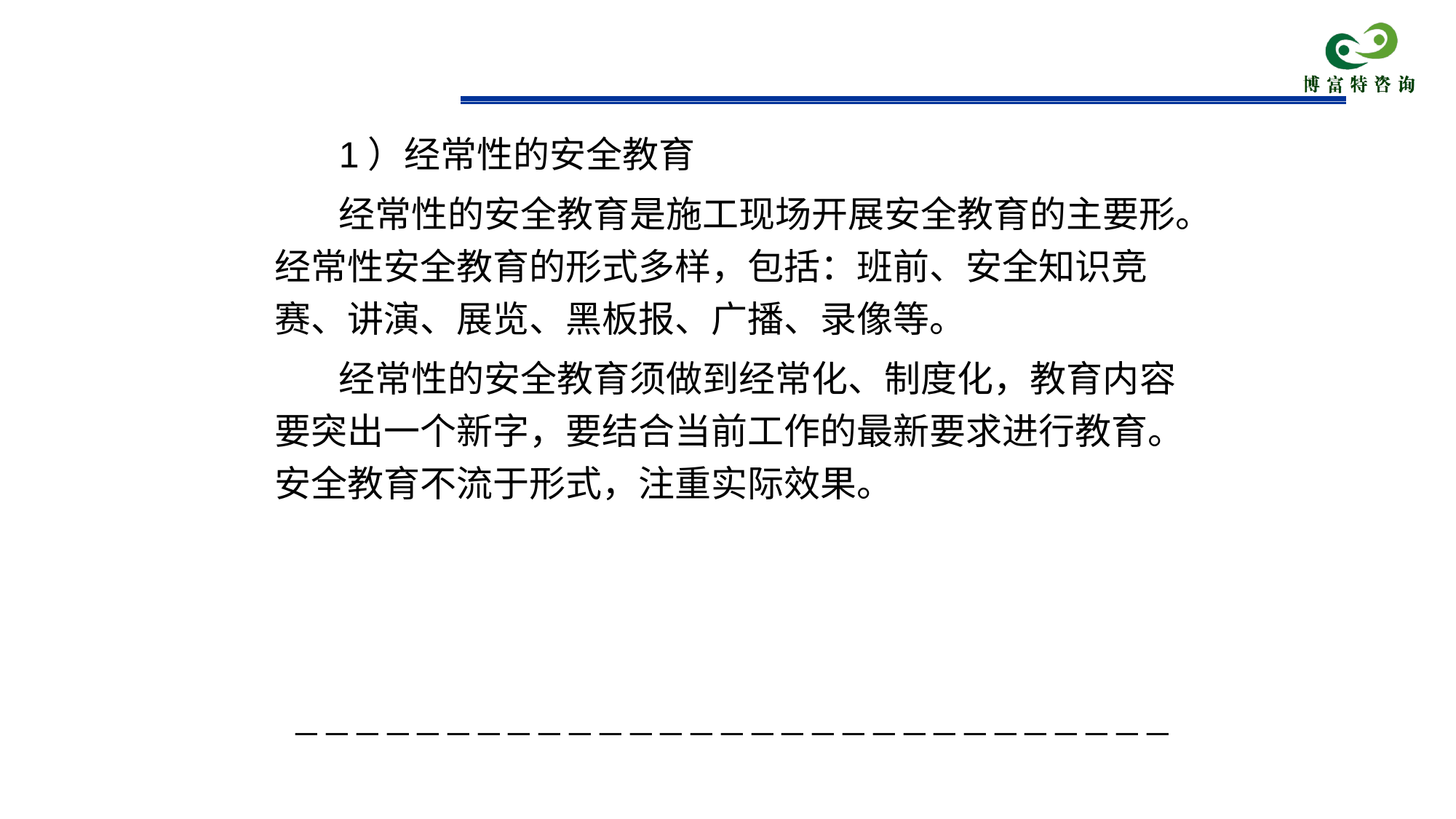

# 1）经常性的安全教育
经常性的安全教育是施工现场开展安全教育的主要形。经常性安全教育的形式多样，包括：班前、安全知识竞赛、讲演、展览、黑板报、广播、录像等。
经常性的安全教育须做到经常化、制度化，教育内容要突出一个新字，要结合当前工作的最新要求进行教育。安全教育不流于形式，注重实际效果。
－－－－－－－－－－－－－－－－－－－－－－－－－－－－－